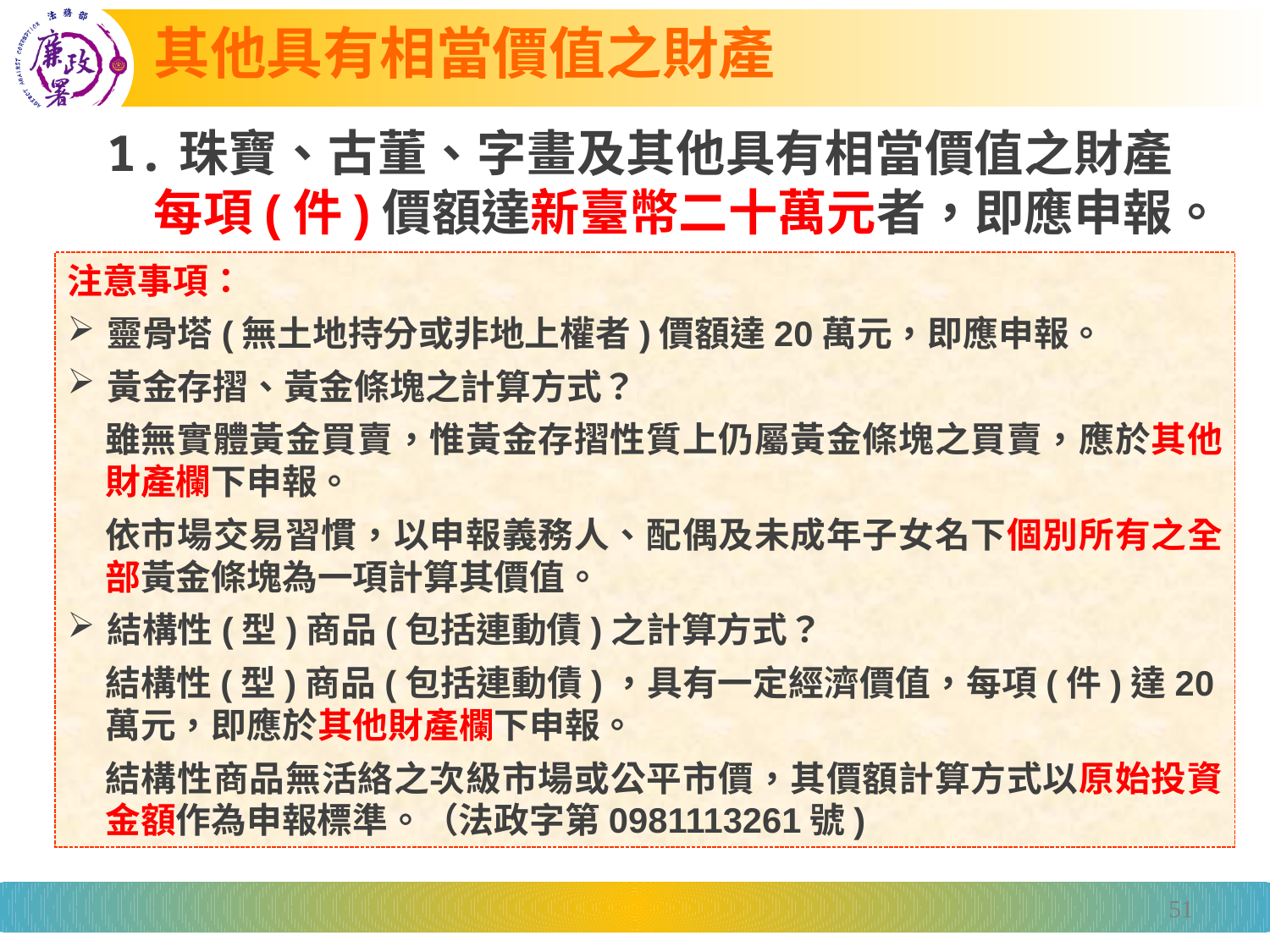

# 其他具有相當價值之財產
1.珠寶、古董、字畫及其他具有相當價值之財產每項(件)價額達新臺幣二十萬元者，即應申報。
注意事項：
靈骨塔(無土地持分或非地上權者)價額達20萬元，即應申報。
黃金存摺、黃金條塊之計算方式？
雖無實體黃金買賣，惟黃金存摺性質上仍屬黃金條塊之買賣，應於其他財產欄下申報。
依市場交易習慣，以申報義務人、配偶及未成年子女名下個別所有之全部黃金條塊為一項計算其價值。
結構性(型)商品(包括連動債)之計算方式？
結構性(型)商品(包括連動債)，具有一定經濟價值，每項(件)達20萬元，即應於其他財產欄下申報。
結構性商品無活絡之次級市場或公平市價，其價額計算方式以原始投資金額作為申報標準。（法政字第0981113261號)
51